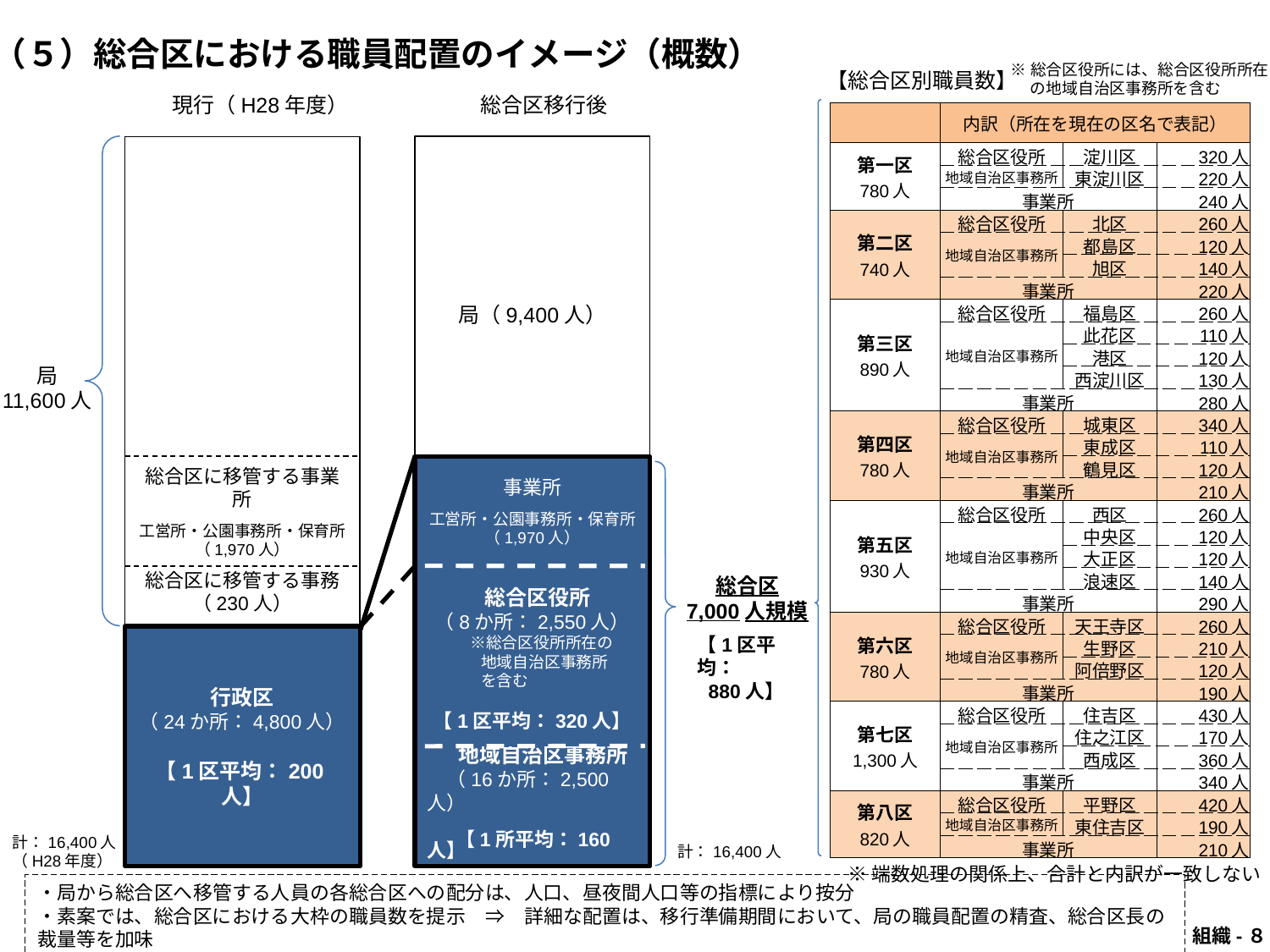

（５）総合区における職員配置のイメージ（概数）
※総合区役所には、総合区役所所在
　 の地域自治区事務所を含む
　【総合区別職員数】
　総合区移行後
　現行（H28年度）

|  | 内訳（所在を現在の区名で表記） |  |  |
| --- | --- | --- | --- |
| 第一区 780人 | 総合区役所 | 淀川区 | 320人 |
|  | 地域自治区事務所 | 東淀川区 | 220人 |
|  | 事業所 |  | 240人 |
| 第二区 740人 | 総合区役所 | 北区 | 260人 |
|  | 地域自治区事務所 | 都島区 | 120人 |
|  |  | 旭区 | 140人 |
|  | 事業所 |  | 220人 |
| 第三区 890人 | 総合区役所 | 福島区 | 260人 |
|  | 地域自治区事務所 | 此花区 | 110人 |
|  |  | 港区 | 120人 |
|  |  | 西淀川区 | 130人 |
|  | 事業所 |  | 280人 |
| 第四区 780人 | 総合区役所 | 城東区 | 340人 |
|  | 地域自治区事務所 | 東成区 | 110人 |
|  |  | 鶴見区 | 120人 |
|  | 事業所 |  | 210人 |
| 第五区 930人 | 総合区役所 | 西区 | 260人 |
|  | 地域自治区事務所 | 中央区 | 120人 |
|  |  | 大正区 | 120人 |
|  |  | 浪速区 | 140人 |
|  | 事業所 |  | 290人 |
| 第六区 780人 | 総合区役所 | 天王寺区 | 260人 |
|  | 地域自治区事務所 | 生野区 | 210人 |
|  |  | 阿倍野区 | 120人 |
|  | 事業所 |  | 190人 |
| 第七区 1,300人 | 総合区役所 | 住吉区 | 430人 |
|  | 地域自治区事務所 | 住之江区 | 170人 |
|  |  | 西成区 | 360人 |
|  | 事業所 |  | 340人 |
| 第八区 820人 | 総合区役所 | 平野区 | 420人 |
|  | 地域自治区事務所 | 東住吉区 | 190人 |
|  | 事業所 |  | 210人 |

局（9,400人）

局
11,600人
総合区に移管する事業所

工営所・公園事務所・保育所
（1,970人）

事業所

工営所・公園事務所・保育所
（1,970人）

総合区に移管する事務
（230人）
総合区
7,000人規模

 総合区役所
（8か所：2,550人）
  　　※総合区役所所在の
    　　 地域自治区事務所
     　　を含む

【1区平均：320人】

【1区平均：
  880人】

行政区
（24か所：4,800人）

【1区平均：200人】
 　地域自治区事務所
　（16か所：2,500人）

　  【1所平均：160人】
計：16,400人
（H28年度）
計：16,400人
※端数処理の関係上、合計と内訳が一致しない
・局から総合区へ移管する人員の各総合区への配分は、人口、昼夜間人口等の指標により按分
・素案では、総合区における大枠の職員数を提示　⇒　詳細な配置は、移行準備期間において、局の職員配置の精査、総合区長の裁量等を加味
 組織-８